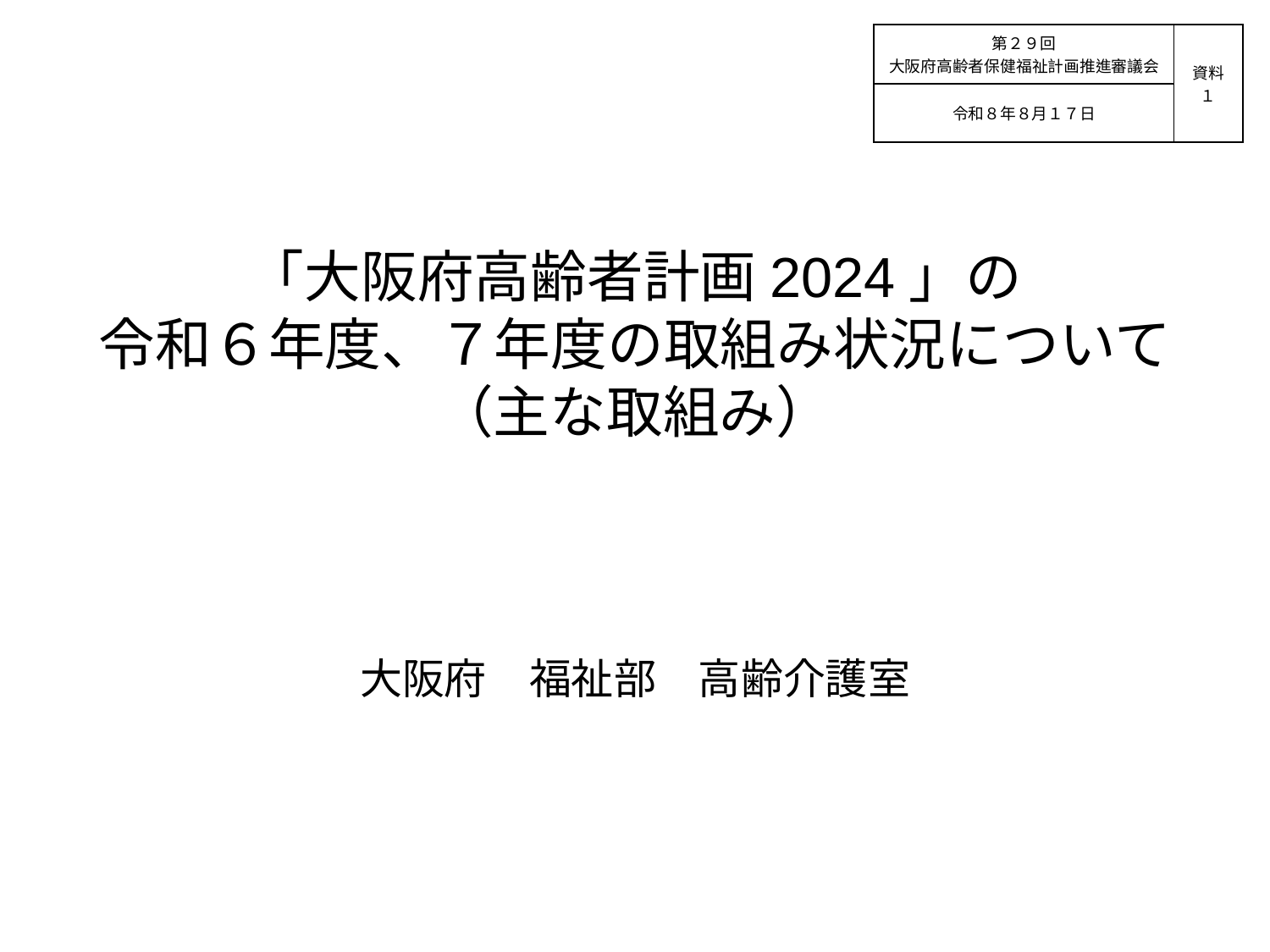

| 第２９回 大阪府高齢者保健福祉計画推進審議会 | 資料 １ |
| --- | --- |
| 令和８年８月１７日 |  |
「大阪府高齢者計画2024」の
令和６年度、７年度の取組み状況について
（主な取組み）
大阪府　福祉部　高齢介護室